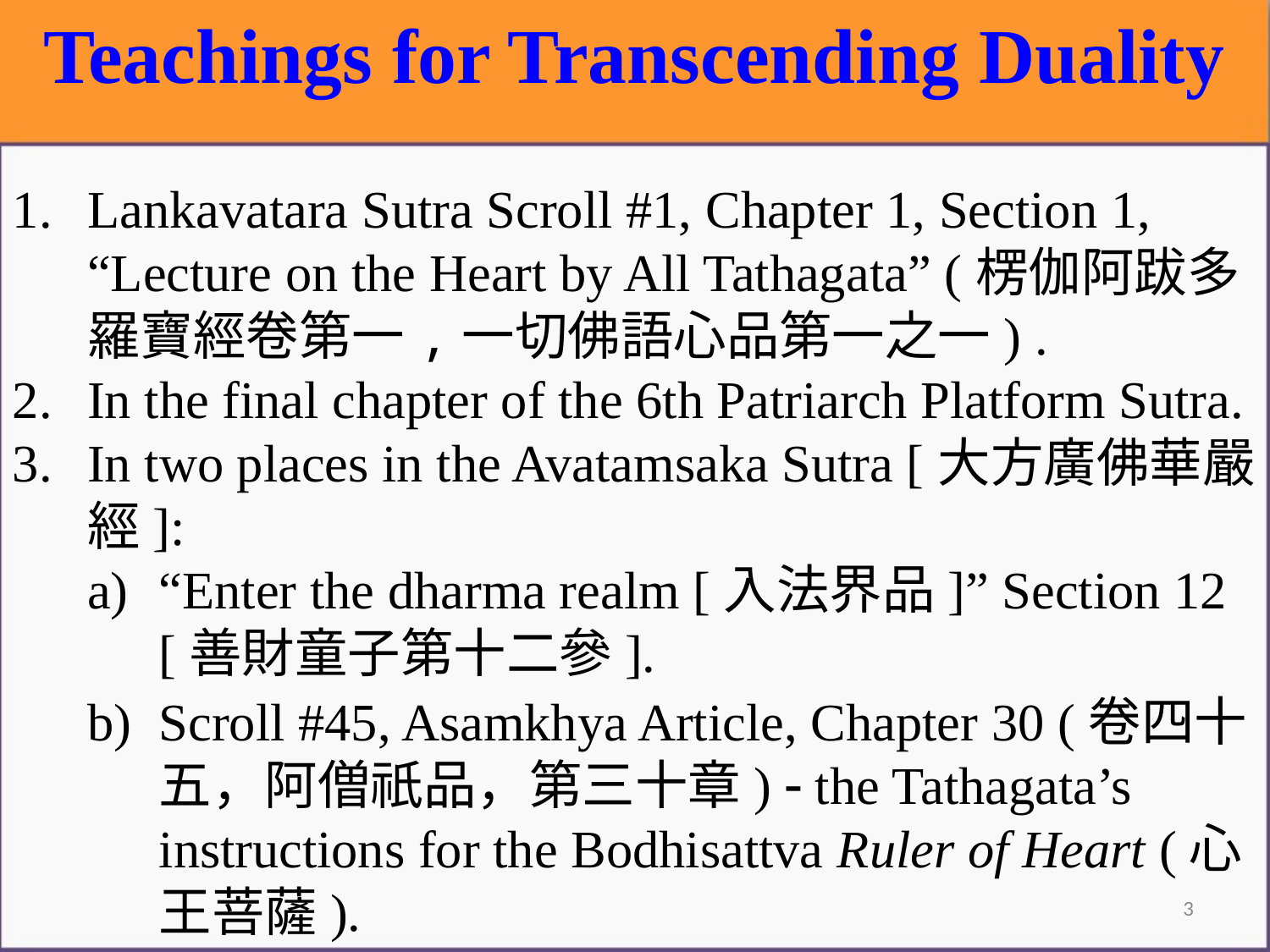

Teachings for Transcending Duality
Lankavatara Sutra Scroll #1, Chapter 1, Section 1, “Lecture on the Heart by All Tathagata” (楞伽阿跋多羅寶經卷第一,一切佛語心品第一之一) .
In the final chapter of the 6th Patriarch Platform Sutra.
In two places in the Avatamsaka Sutra [大方廣佛華嚴經]:
“Enter the dharma realm [入法界品]” Section 12 [善財童子第十二參].
Scroll #45, Asamkhya Article, Chapter 30 (卷四十五，阿僧祇品，第三十章) − the Tathagata’s instructions for the Bodhisattva Ruler of Heart (心王菩薩).
3